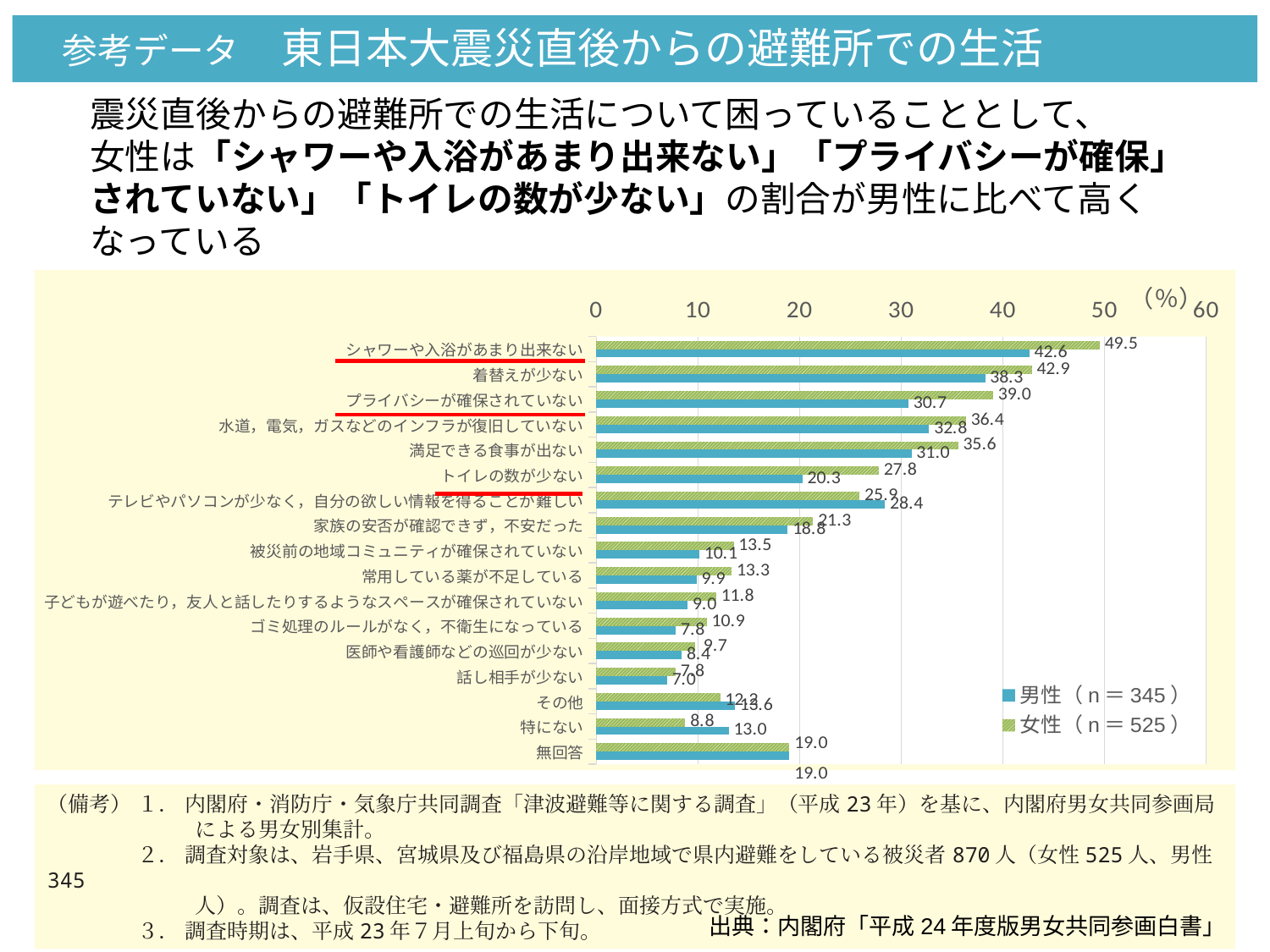

参考データ　東日本大震災直後からの避難所での生活
震災直後からの避難所での生活について困っていることとして、
女性は「シャワーや入浴があまり出来ない」「プライバシーが確保」されていない」「トイレの数が少ない」の割合が男性に比べて高くなっている

### Chart

| Category |  |  |
|---|---|---|
| シャワーや入浴があまり出来ない | 49.523809523809526 | 42.608695652173914 |
| 着替えが少ない | 42.857142857142854 | 38.26086956521739 |
| プライバシーが確保されていない | 39.04761904761905 | 30.72463768115942 |
| 水道，電気，ガスなどのインフラが復旧していない | 36.38095238095238 | 32.7536231884058 |
| 満足できる食事が出ない | 35.61904761904762 | 31.01449275362319 |
| トイレの数が少ない | 27.80952380952381 | 20.28985507246377 |
| テレビやパソコンが少なく，自分の欲しい情報を得ることが難しい | 25.9047619047619 | 28.405797101449277 |
| 家族の安否が確認できず，不安だった | 21.333333333333336 | 18.84057971014493 |
| 被災前の地域コミュニティが確保されていない | 13.523809523809524 | 10.144927536231885 |
| 常用している薬が不足している | 13.333333333333334 | 9.855072463768117 |
| 子どもが遊べたり，友人と話したりするようなスペースが確保されていない | 11.80952380952381 | 8.985507246376812 |
| ゴミ処理のルールがなく，不衛生になっている | 10.857142857142858 | 7.82608695652174 |
| 医師や看護師などの巡回が少ない | 9.714285714285714 | 8.405797101449275 |
| 話し相手が少ない | 7.809523809523809 | 6.956521739130435 |
| その他 | 12.19047619047619 | 13.623188405797102 |
| 特にない | 8.761904761904763 | 13.043478260869565 |
| 無回答 | 19.0 | 19.0 |
（備考） １． 内閣府・消防庁・気象庁共同調査「津波避難等に関する調査」（平成23年）を基に、内閣府男女共同参画局
　　　　　　　による男女別集計。
　　　　 ２． 調査対象は、岩手県、宮城県及び福島県の沿岸地域で県内避難をしている被災者870人（女性525人、男性345
　　　　　　　人）。調査は、仮設住宅・避難所を訪問し、面接方式で実施。
　　　　 ３． 調査時期は、平成23年７月上旬から下旬。
出典：内閣府「平成24年度版男女共同参画白書」